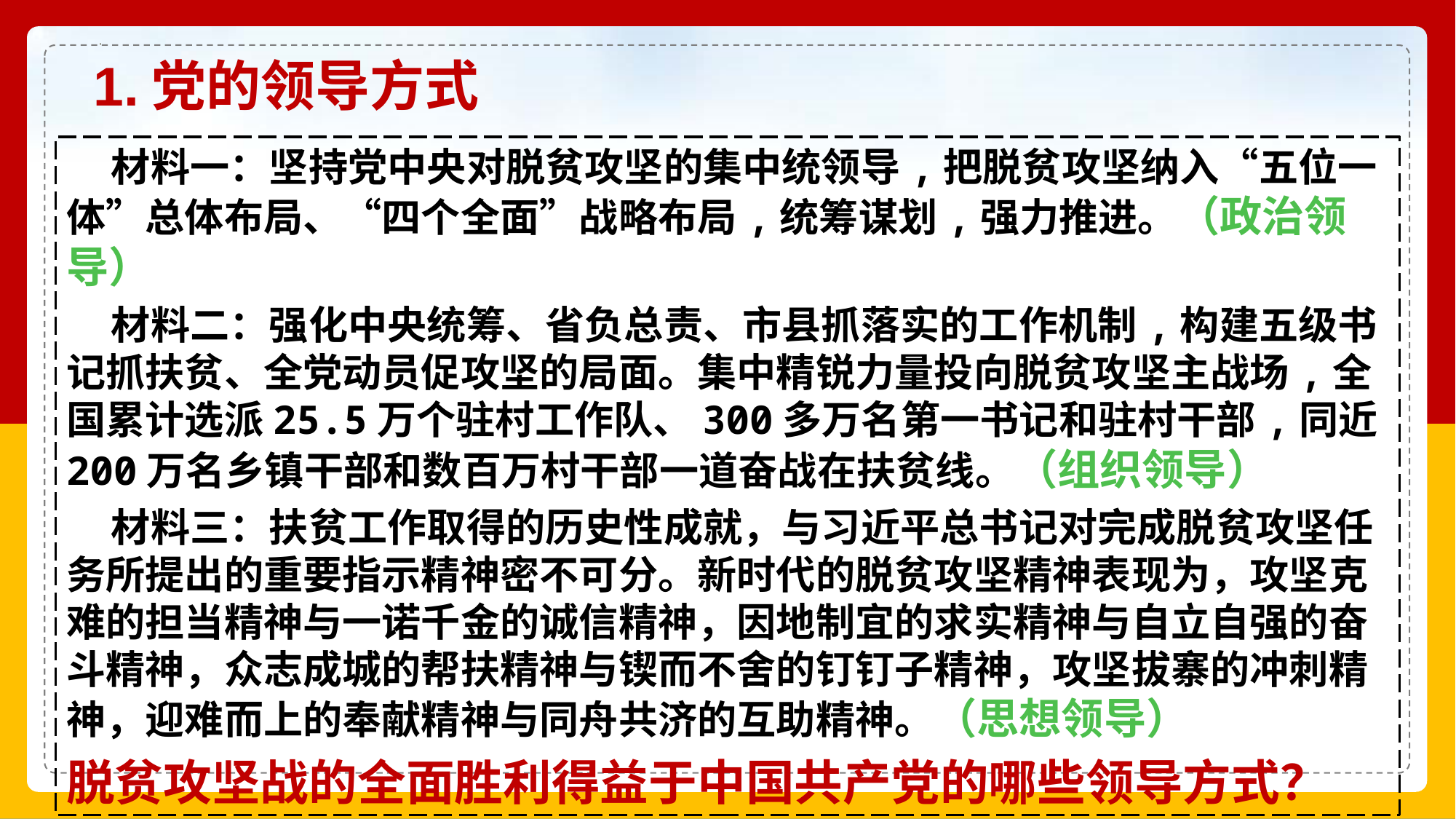

1.党的领导方式
    材料一：坚持党中央对脱贫攻坚的集中统领导,把脱贫攻坚纳入“五位一体”总体布局、“四个全面”战略布局,统筹谋划,强力推进。（政治领导）
    材料二：强化中央统筹、省负总责、市县抓落实的工作机制,构建五级书记抓扶贫、全党动员促攻坚的局面。集中精锐力量投向脱贫攻坚主战场,全国累计选派25.5万个驻村工作队、300多万名第一书记和驻村干部,同近200万名乡镇干部和数百万村干部一道奋战在扶贫线。（组织领导）
    材料三：扶贫工作取得的历史性成就，与习近平总书记对完成脱贫攻坚任务所提出的重要指示精神密不可分。新时代的脱贫攻坚精神表现为，攻坚克难的担当精神与一诺千金的诚信精神，因地制宜的求实精神与自立自强的奋斗精神，众志成城的帮扶精神与锲而不舍的钉钉子精神，攻坚拔寨的冲刺精神，迎难而上的奉献精神与同舟共济的互助精神。（思想领导）
脱贫攻坚战的全面胜利得益于中国共产党的哪些领导方式？